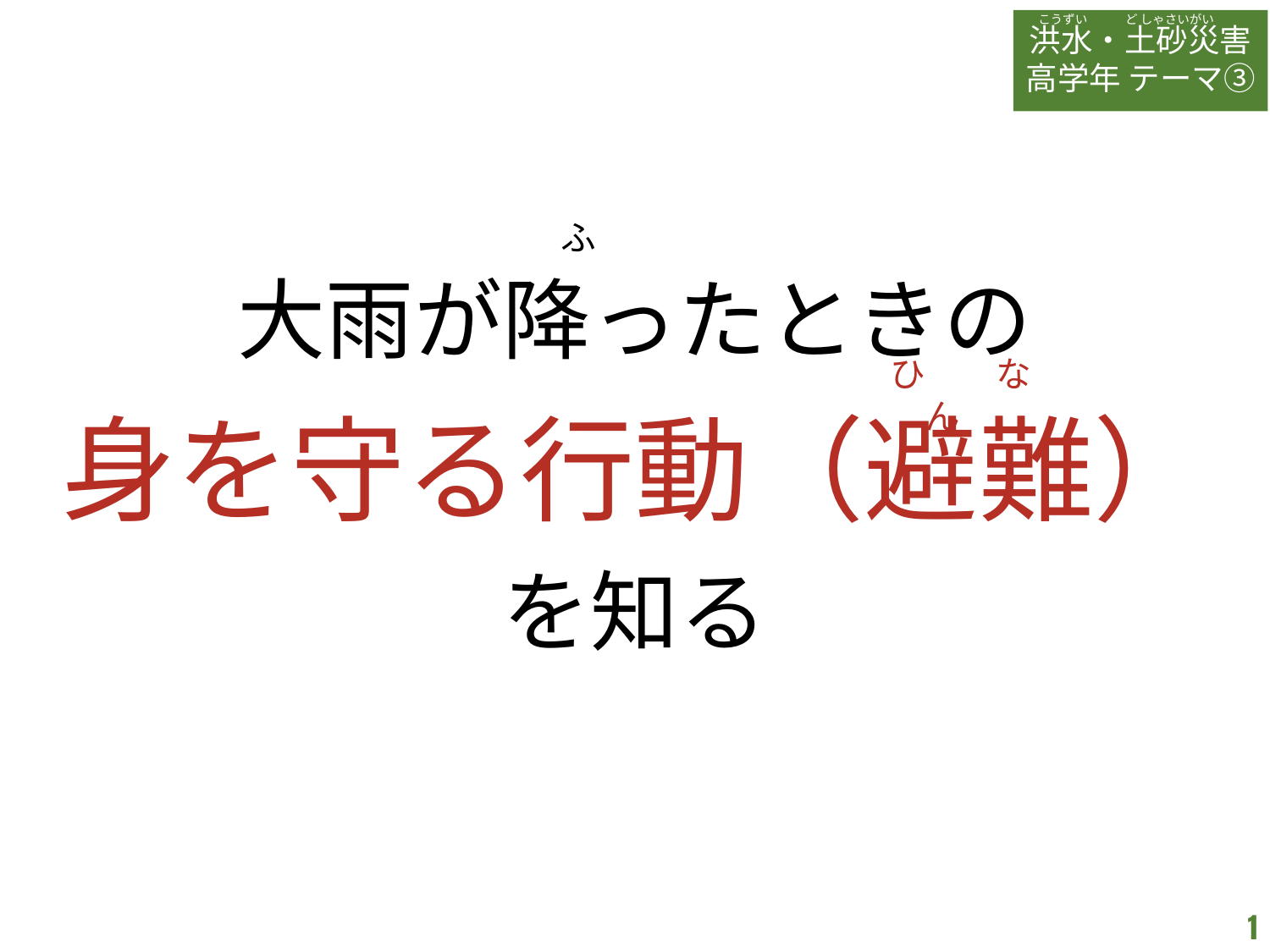

洪水・土砂災害
高学年 テーマ③
こうずい
ど しゃさいがい
ふ
大雨が降ったときの
身を守る行動（避難）
を知る
ひ　　な　ん
1